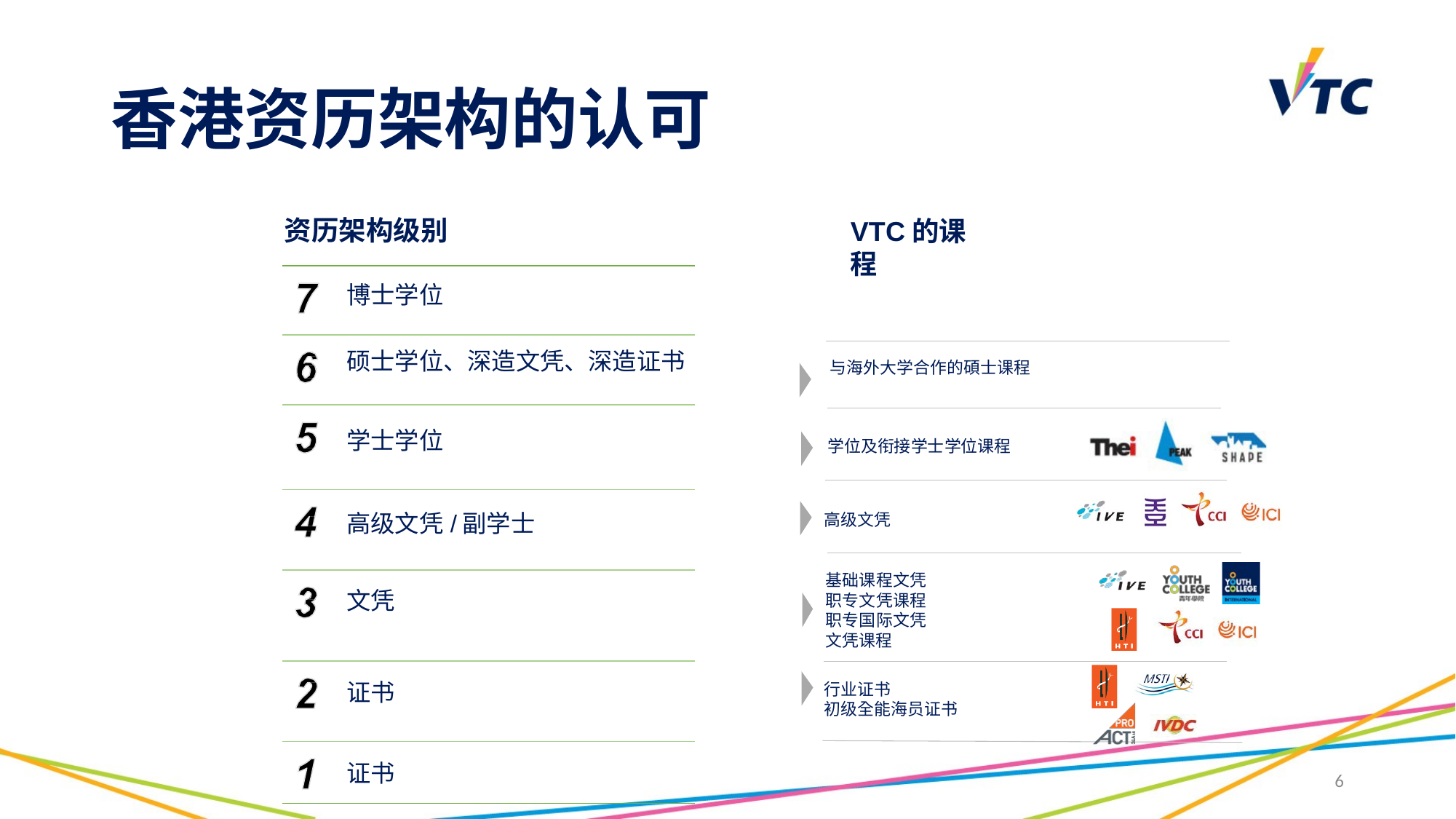

# 香港资历架构的认可
资历架构级别
VTC的课程
| 博士学位 |
| --- |
| 硕士学位、深造文凭、深造证书 |
| 学士学位 |
| 高级文凭/副学士 |
| 文凭 |
| 证书 |
| 证书 |

与海外大学合作的碩士课程

学位及衔接学士学位课程

高级文凭

基础课程文凭 职专文凭课程 职专国际文凭 文凭课程

行业证书
初级全能海员证书

6